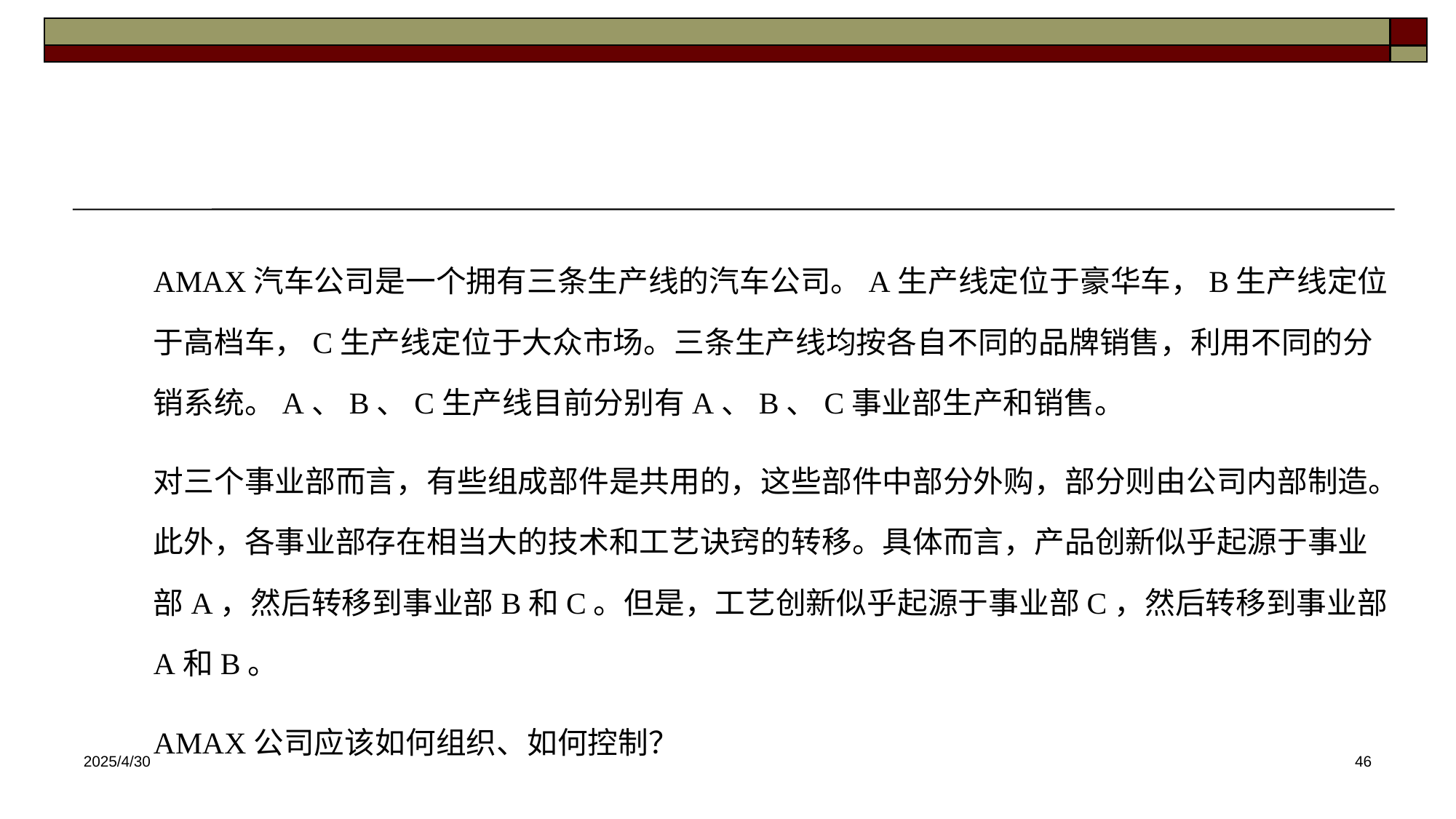

AMAX汽车公司是一个拥有三条生产线的汽车公司。A生产线定位于豪华车，B生产线定位于高档车，C生产线定位于大众市场。三条生产线均按各自不同的品牌销售，利用不同的分销系统。A、B、C生产线目前分别有A、B、C事业部生产和销售。
对三个事业部而言，有些组成部件是共用的，这些部件中部分外购，部分则由公司内部制造。此外，各事业部存在相当大的技术和工艺诀窍的转移。具体而言，产品创新似乎起源于事业部A，然后转移到事业部B和C。但是，工艺创新似乎起源于事业部C，然后转移到事业部A和B。
AMAX公司应该如何组织、如何控制？

2025/4/30
46